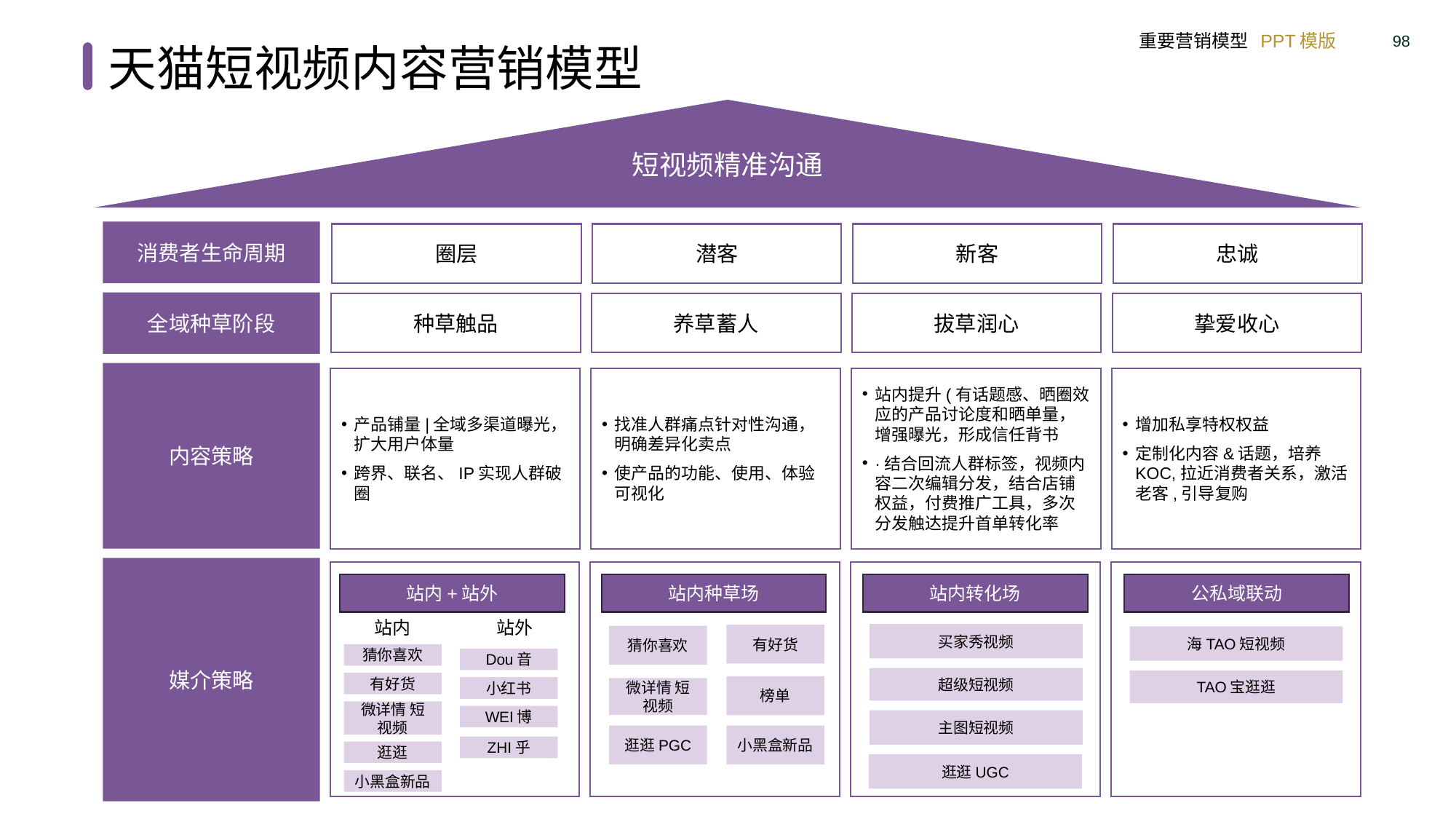

天猫短视频内容营销模型
短视频精准沟通

消费者生命周期
圈层
潜客
新客
忠诚
全域种草阶段
种草触品
养草蓄人
拔草润心
挚爱收心
内容策略
产品铺量|全域多渠道曝光，扩大用户体量
跨界、联名、IP实现人群破圈
找准人群痛点针对性沟通，明确差异化卖点
使产品的功能、使用、体验可视化
站内提升(有话题感、晒圈效应的产品讨论度和晒单量，增强曝光，形成信任背书
·结合回流人群标签，视频内容二次编辑分发，结合店铺权益，付费推广工具，多次分发触达提升首单转化率
增加私享特权权益
定制化内容&话题，培养KOC,拉近消费者关系，激活老客,引导复购
媒介策略

站内+站外
站内种草场
站内转化场
公私域联动
站内
站外
买家秀视频
有好货
猜你喜欢
海TAO短视频
猜你喜欢
Dou音
超级短视频
TAO宝逛逛
有好货
榜单
小红书
微详情 短视频
微详情 短视频
WEI博
主图短视频
逛逛PGC
小黑盒新品
ZHI乎
逛逛
逛逛UGC
小黑盒新品